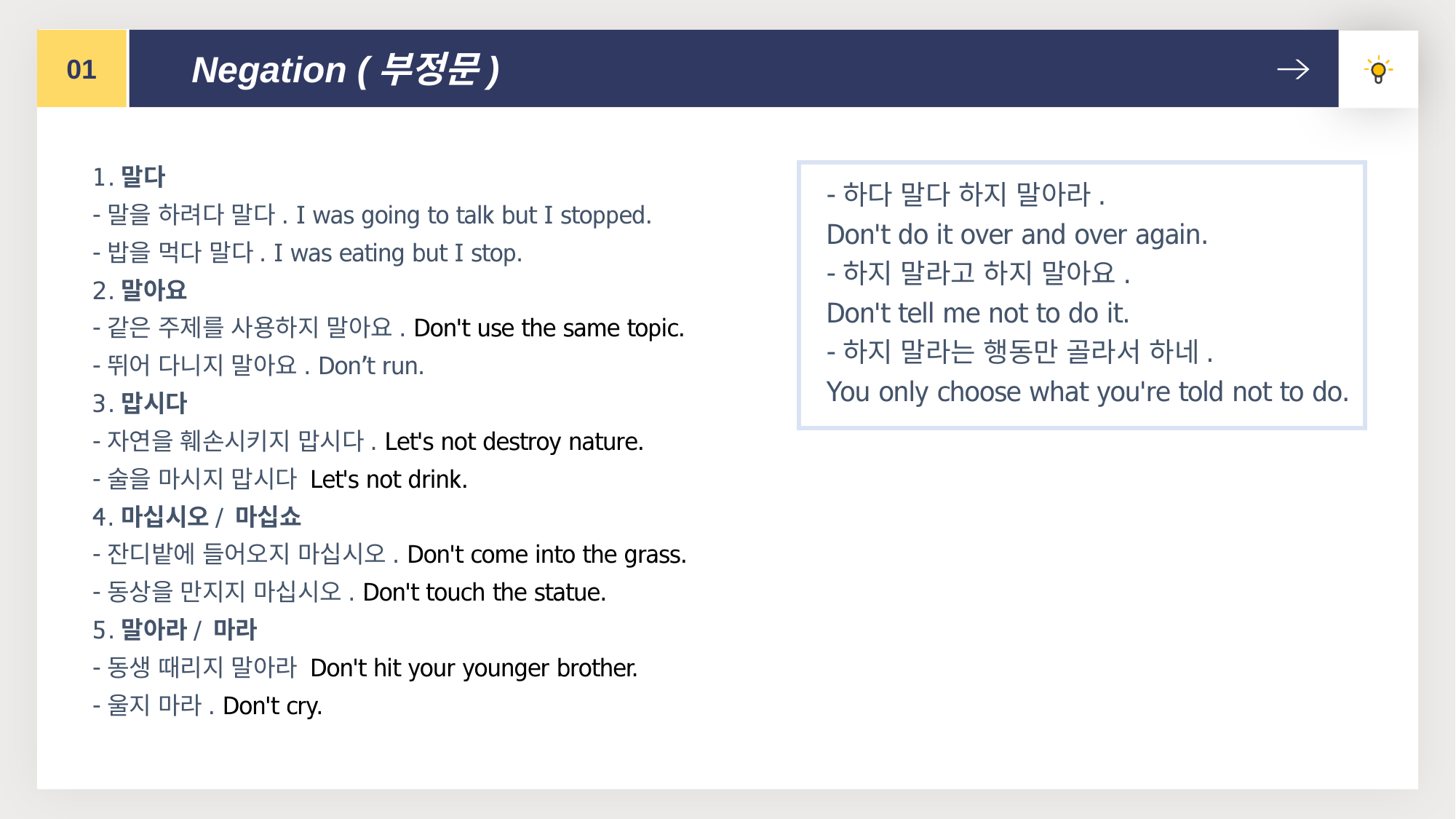

01
Negation (부정문)

1.말다
-말을 하려다 말다. I was going to talk but I stopped.
-밥을 먹다 말다. I was eating but I stop.
2.말아요
-같은 주제를 사용하지 말아요. Don't use the same topic.
-뛰어 다니지 말아요. Don’t run.
3.맙시다
-자연을 훼손시키지 맙시다. Let's not destroy nature.
-술을 마시지 맙시다 Let's not drink.
4.마십시오/마십쇼
-잔디밭에 들어오지 마십시오. Don't come into the grass.
-동상을 만지지 마십시오. Don't touch the statue.
5.말아라/마라
-동생 때리지 말아라 Don't hit your younger brother.
-울지 마라. Don't cry.

-하다 말다 하지 말아라.
Don't do it over and over again.
-하지 말라고 하지 말아요.
Don't tell me not to do it.
-하지 말라는 행동만 골라서 하네.
You only choose what you're told not to do.